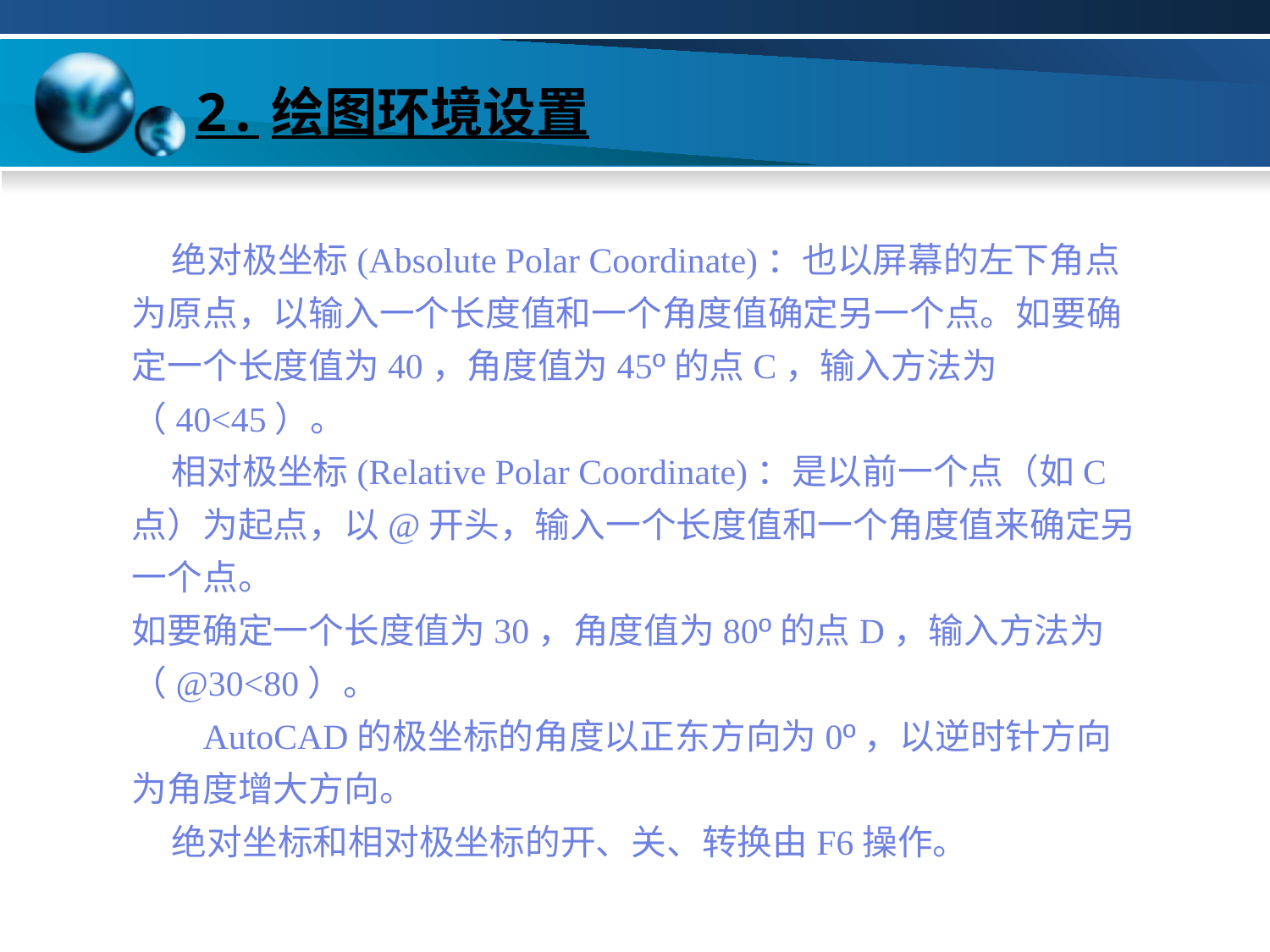

# 2.绘图环境设置
    绝对极坐标(Absolute Polar Coordinate)：也以屏幕的左下角点为原点，以输入一个长度值和一个角度值确定另一个点。如要确定一个长度值为40，角度值为45º的点C，输入方法为（40<45）。
    相对极坐标(Relative Polar Coordinate)：是以前一个点（如C点）为起点，以@开头，输入一个长度值和一个角度值来确定另一个点。
如要确定一个长度值为30，角度值为80º的点D，输入方法为（@30<80）。
        AutoCAD的极坐标的角度以正东方向为0º，以逆时针方向为角度增大方向。
    绝对坐标和相对极坐标的开、关、转换由F6操作。